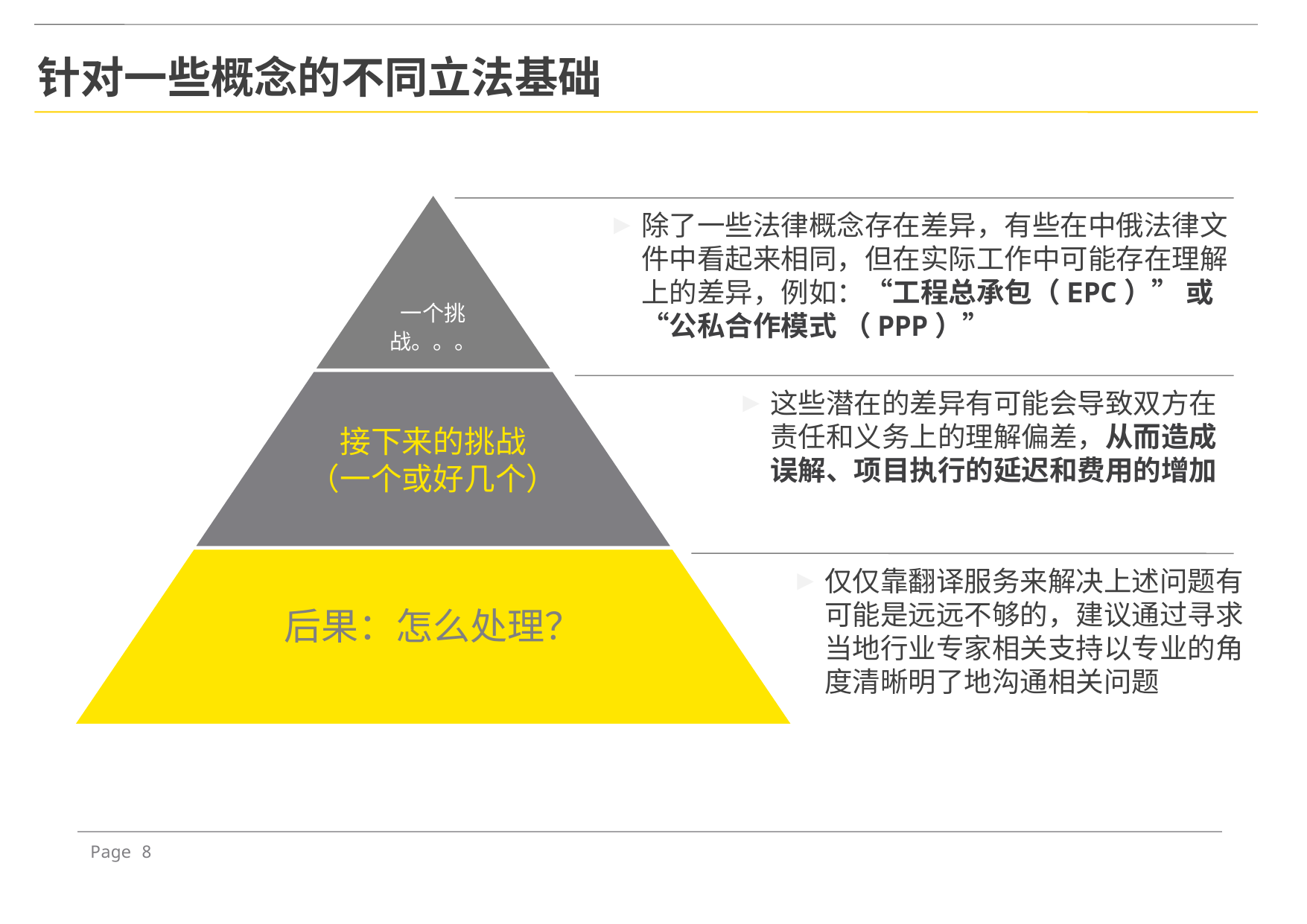

针对一些概念的不同立法基础
一个挑战。。。

除了一些法律概念存在差异，有些在中俄法律文件中看起来相同，但在实际工作中可能存在理解上的差异，例如：“工程总承包（EPC）” 或 “公私合作模式 （PPP）”

接下来的挑战
（一个或好几个）

这些潜在的差异有可能会导致双方在责任和义务上的理解偏差，从而造成误解、项目执行的延迟和费用的增加

后果：怎么处理？

仅仅靠翻译服务来解决上述问题有可能是远远不够的，建议通过寻求当地行业专家相关支持以专业的角度清晰明了地沟通相关问题